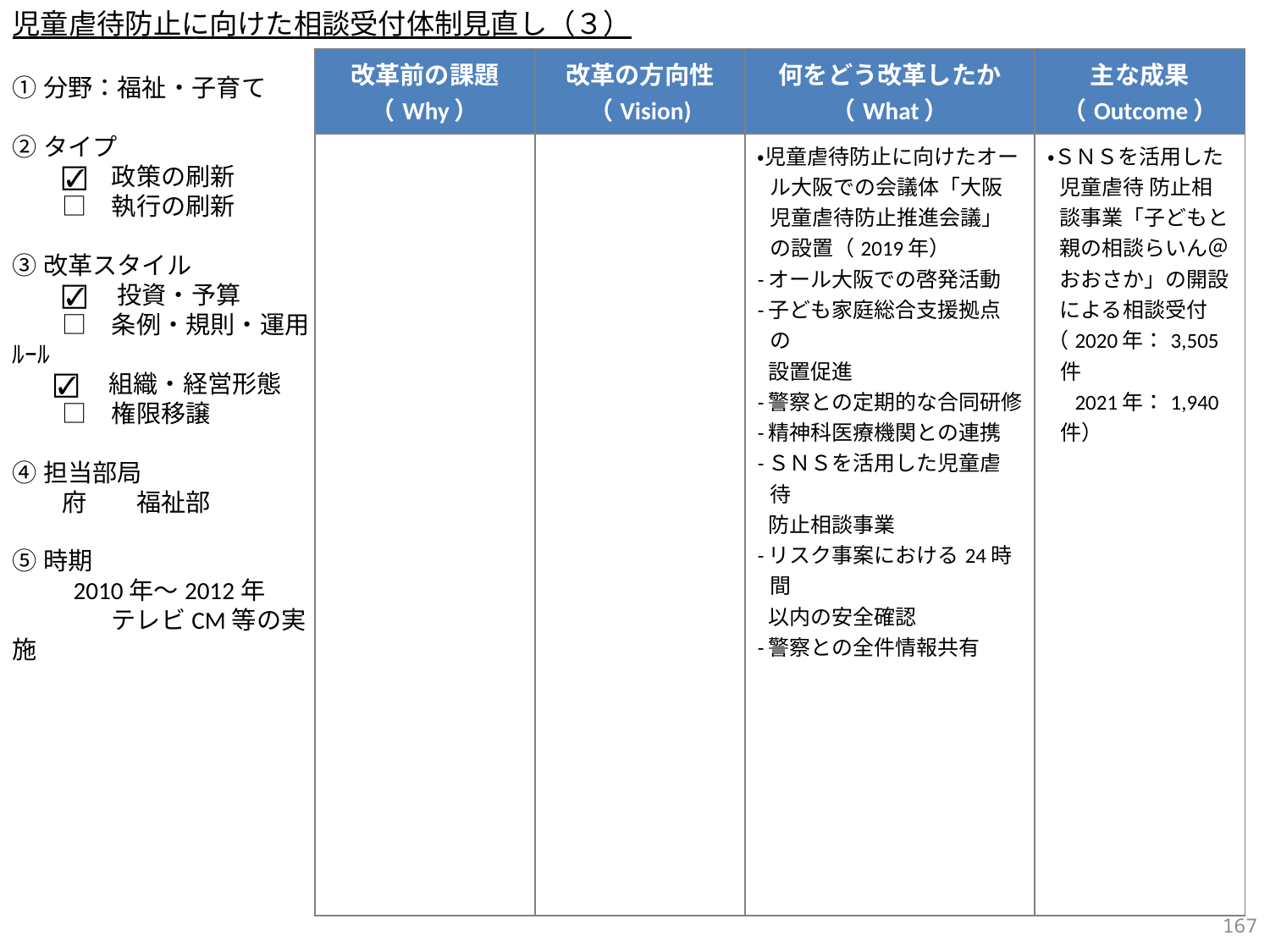

児童虐待防止に向けた相談受付体制見直し（３）
| 改革前の課題 （Why） | 改革の方向性 （Vision) | 何をどう改革したか （What） | 主な成果 （Outcome） |
| --- | --- | --- | --- |
|  |  | ・児童虐待防止に向けたオール大阪での会議体「大阪児童虐待防止推進会議」の設置（2019年） -オール大阪での啓発活動 -子ども家庭総合支援拠点の 設置促進 -警察との定期的な合同研修 -精神科医療機関との連携 -ＳＮＳを活用した児童虐待 防止相談事業 -リスク事案における24時間 以内の安全確認 -警察との全件情報共有 | ・ＳＮＳを活用した児童虐待 防止相談事業「子どもと親の相談らいん＠おおさか」の開設による相談受付 （2020年：3,505件 　2021年：1,940件） |
①分野：福祉・子育て

②タイプ
　　☑　政策の刷新
　　□　執行の刷新

③改革スタイル
　　☑ 　投資・予算
　　□　条例・規則・運用ﾙｰﾙ
　   ☑ 　組織・経営形態
　　□　権限移譲

④担当部局
　　府　　福祉部

⑤時期
　　 2010年～2012年
　　　　テレビCM等の実施
167